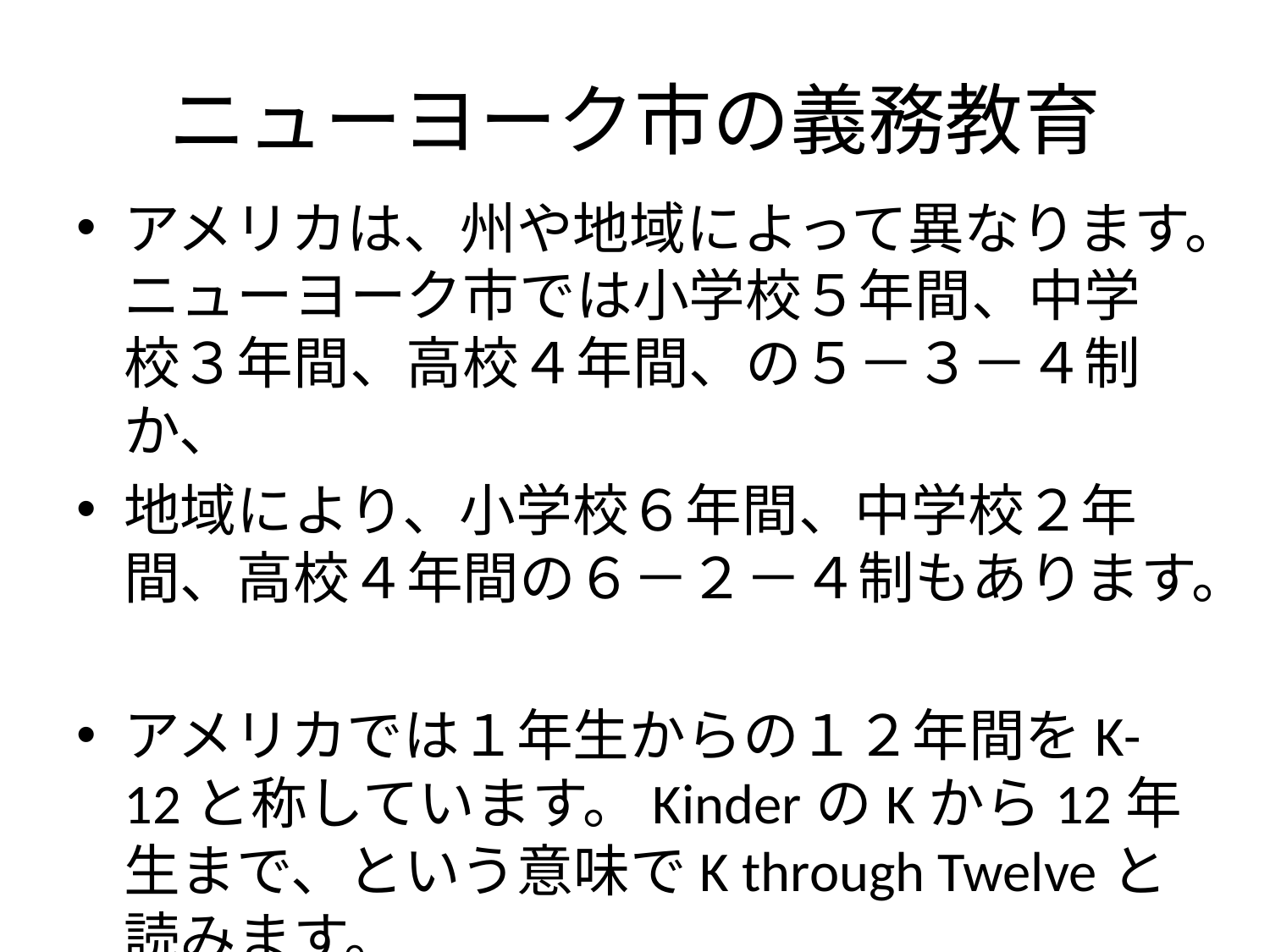

# ニューヨーク市の義務教育
アメリカは、州や地域によって異なります。ニューヨーク市では小学校５年間、中学校３年間、高校４年間、の５－３－４制か、
地域により、小学校６年間、中学校２年間、高校４年間の６－２－４制もあります。

アメリカでは１年生からの１２年間をK-12と称しています。KinderのKから12年生まで、という意味でK through Twelveと読みます。